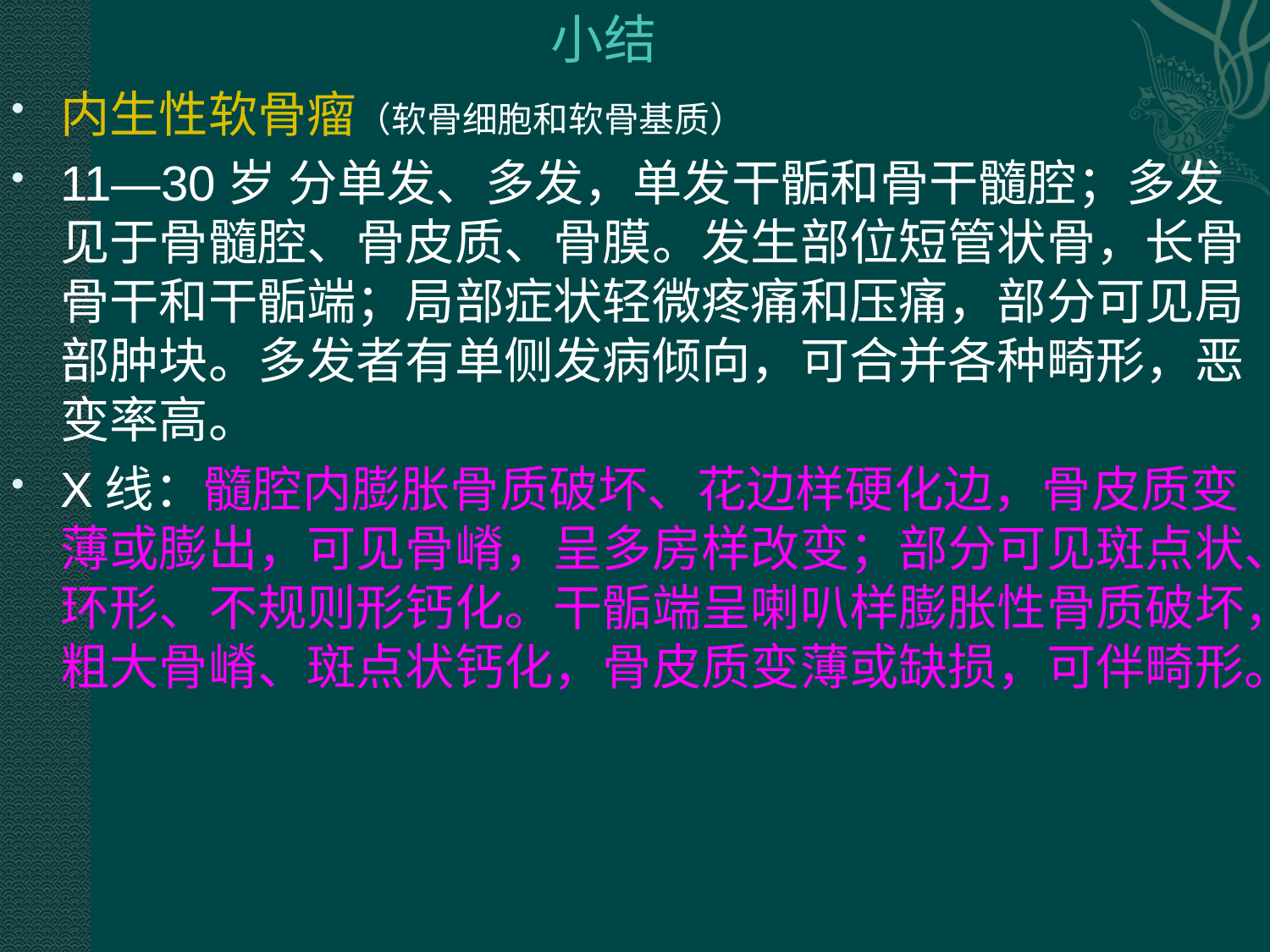

小结
内生性软骨瘤（软骨细胞和软骨基质）
11—30岁 分单发、多发，单发干骺和骨干髓腔；多发见于骨髓腔、骨皮质、骨膜。发生部位短管状骨，长骨骨干和干骺端；局部症状轻微疼痛和压痛，部分可见局部肿块。多发者有单侧发病倾向，可合并各种畸形，恶变率高。
X线：髓腔内膨胀骨质破坏、花边样硬化边，骨皮质变薄或膨出，可见骨嵴，呈多房样改变；部分可见斑点状、环形、不规则形钙化。干骺端呈喇叭样膨胀性骨质破坏，粗大骨嵴、斑点状钙化，骨皮质变薄或缺损，可伴畸形。